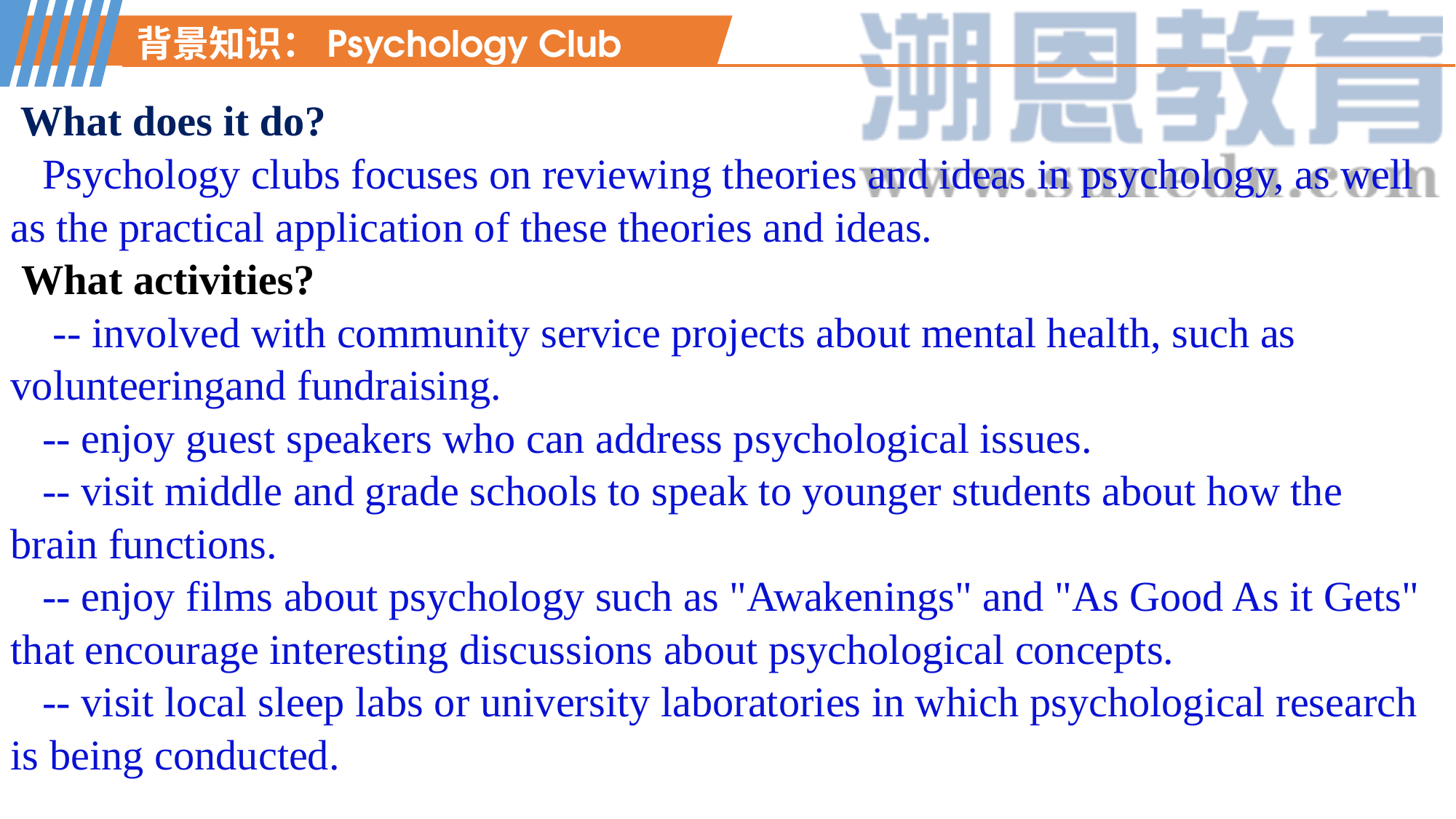

背景知识：Psychology Club
 What does it do?
   Psychology clubs focuses on reviewing theories and ideas in psychology, as well as the practical application of these theories and ideas.
 What activities?
    -- involved with community service projects about mental health, such as volunteeringand fundraising.
   -- enjoy guest speakers who can address psychological issues.
   -- visit middle and grade schools to speak to younger students about how the brain functions.
   -- enjoy films about psychology such as "Awakenings" and "As Good As it Gets" that encourage interesting discussions about psychological concepts.
   -- visit local sleep labs or university laboratories in which psychological research is being conducted.